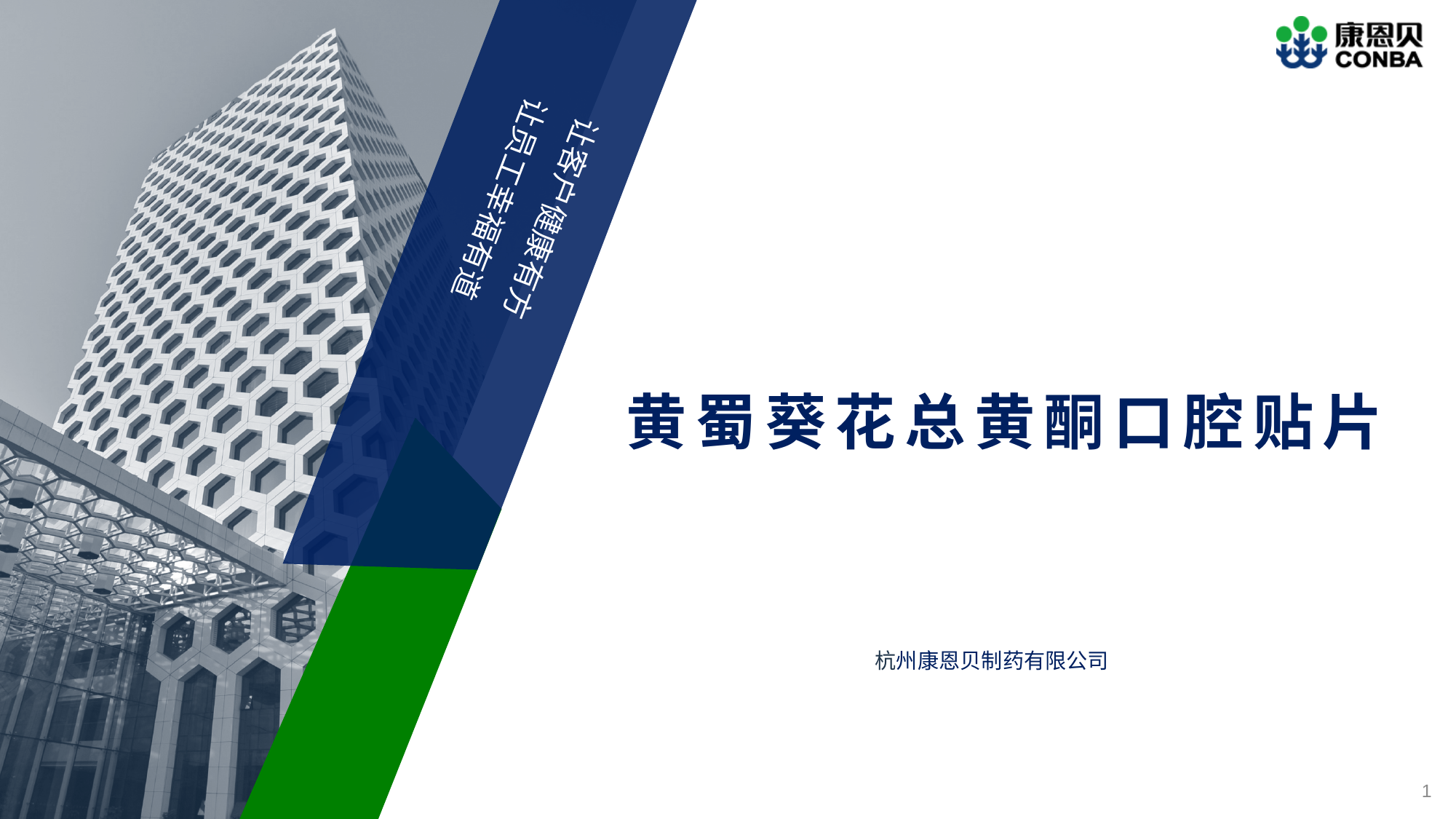

让客户健康有方
让员工幸福有道

黄蜀葵花总黄酮口腔贴片

杭州康恩贝制药有限公司